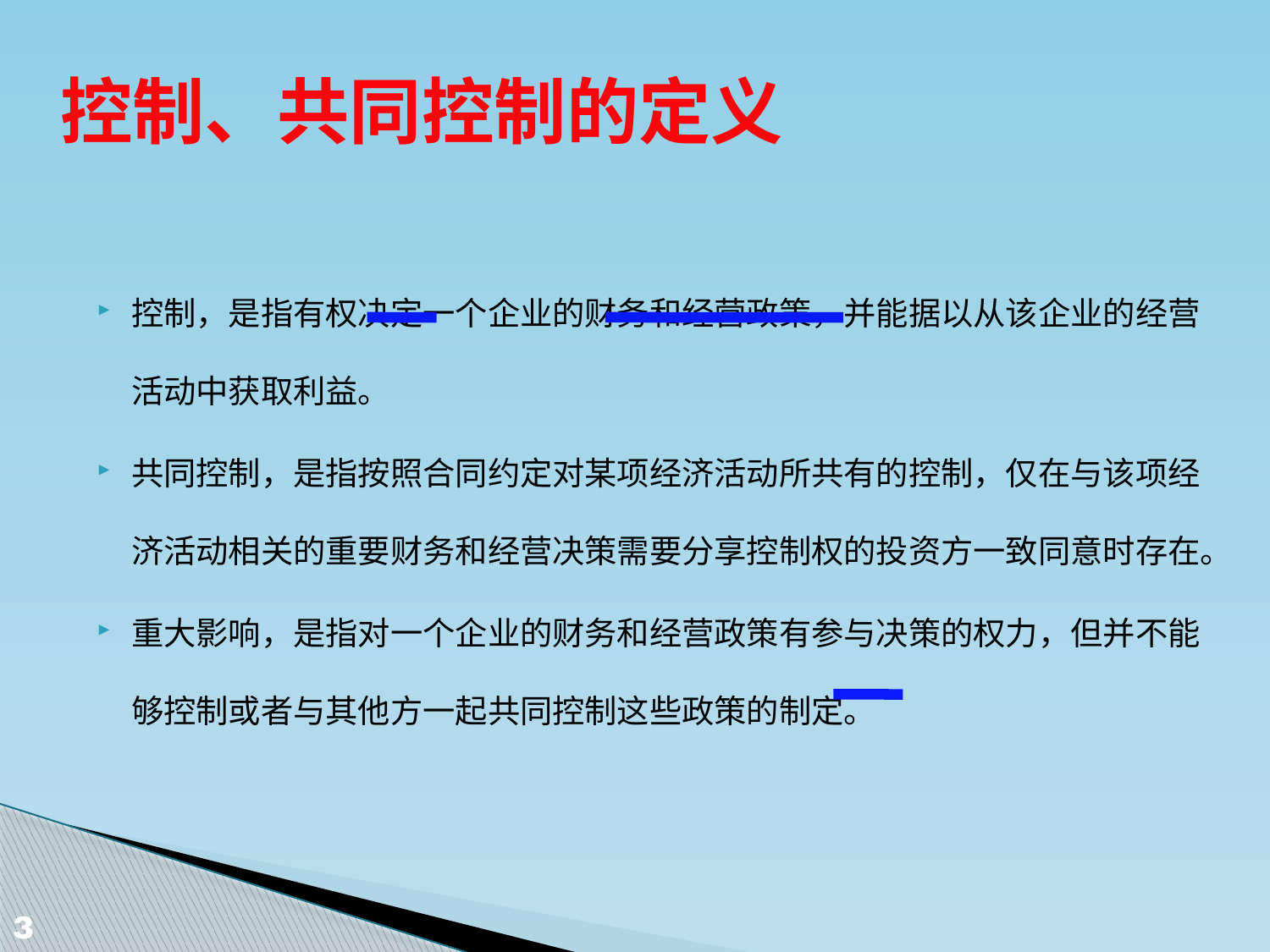

控制、共同控制的定义
控制，是指有权决定一个企业的财务和经营政策，并能据以从该企业的经营活动中获取利益。
共同控制，是指按照合同约定对某项经济活动所共有的控制，仅在与该项经济活动相关的重要财务和经营决策需要分享控制权的投资方一致同意时存在。
重大影响，是指对一个企业的财务和经营政策有参与决策的权力，但并不能够控制或者与其他方一起共同控制这些政策的制定。
3